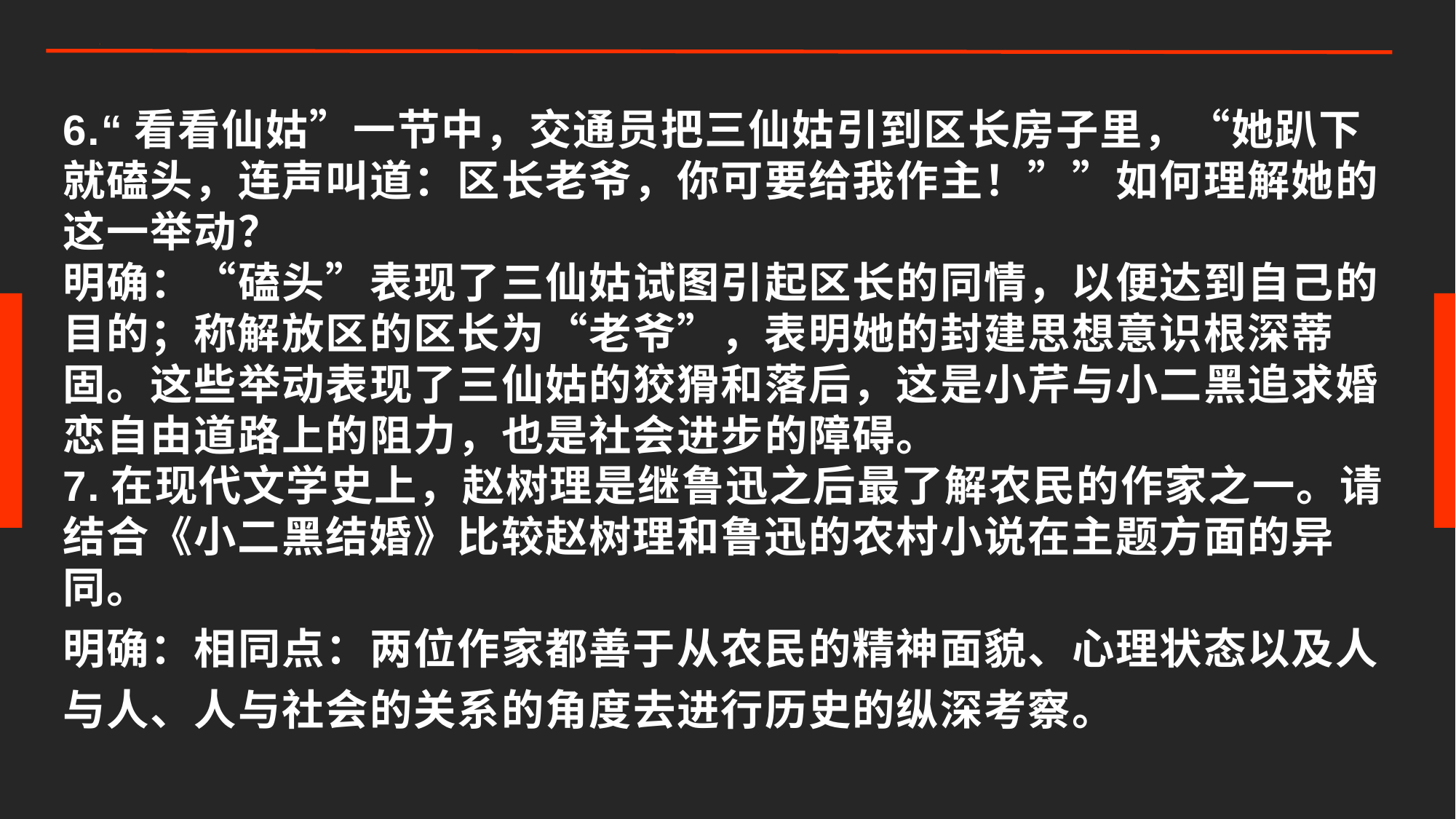

6.“看看仙姑”一节中，交通员把三仙姑引到区长房子里，“她趴下就磕头，连声叫道：区长老爷，你可要给我作主！””如何理解她的这一举动？
明确：“磕头”表现了三仙姑试图引起区长的同情，以便达到自己的目的；称解放区的区长为“老爷”，表明她的封建思想意识根深蒂固。这些举动表现了三仙姑的狡猾和落后，这是小芹与小二黑追求婚恋自由道路上的阻力，也是社会进步的障碍。
7.在现代文学史上，赵树理是继鲁迅之后最了解农民的作家之一。请结合《小二黑结婚》比较赵树理和鲁迅的农村小说在主题方面的异同。
明确：相同点：两位作家都善于从农民的精神面貌、心理状态以及人与人、人与社会的关系的角度去进行历史的纵深考察。